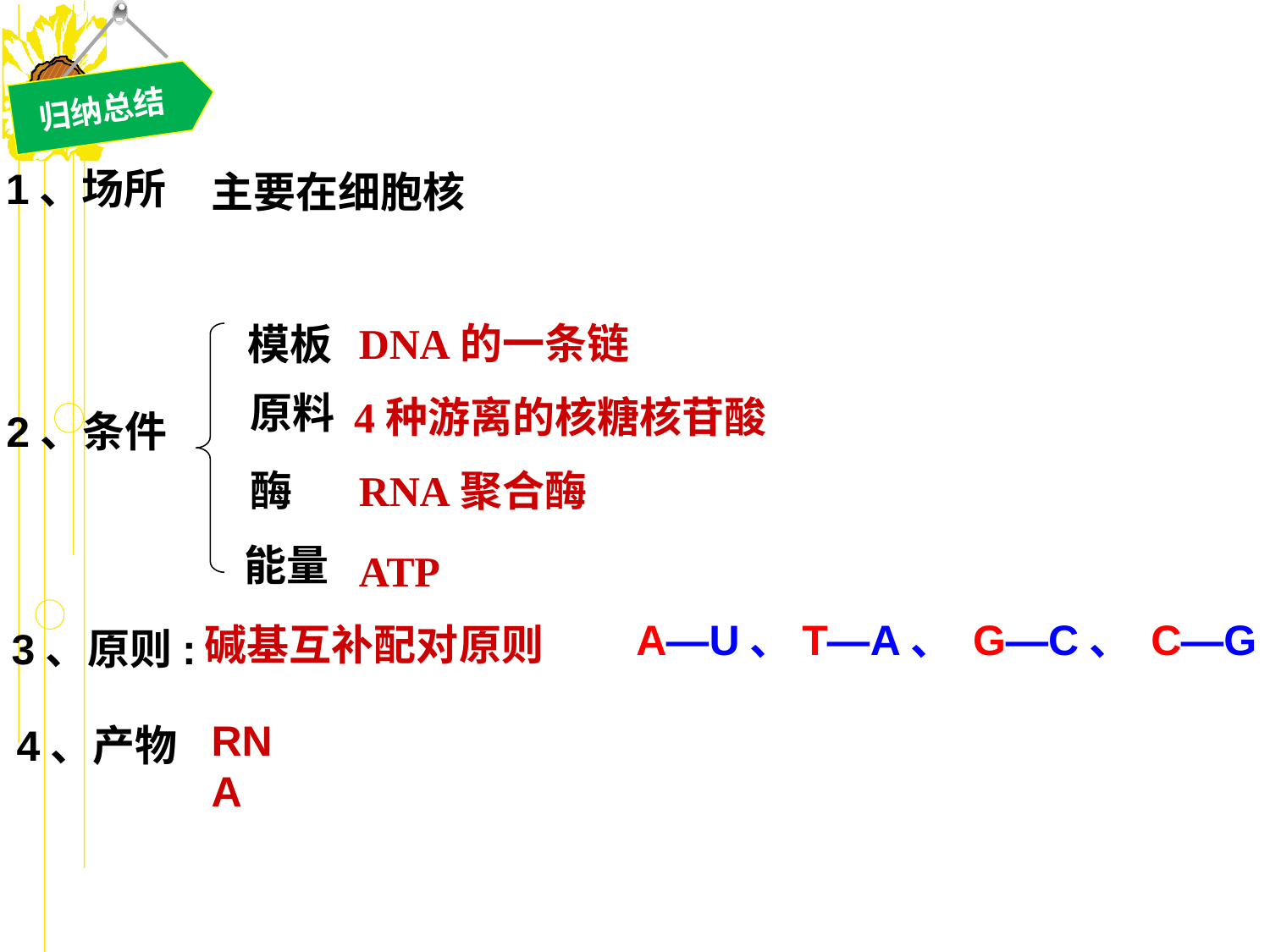

归纳总结
主要在细胞核
1、场所
DNA的一条链
模板

原料
4种游离的核糖核苷酸
2、条件
酶
RNA聚合酶
能量
ATP
A—U、T—A、 G—C、 C—G
碱基互补配对原则
3、原则:
RNA
4、产物